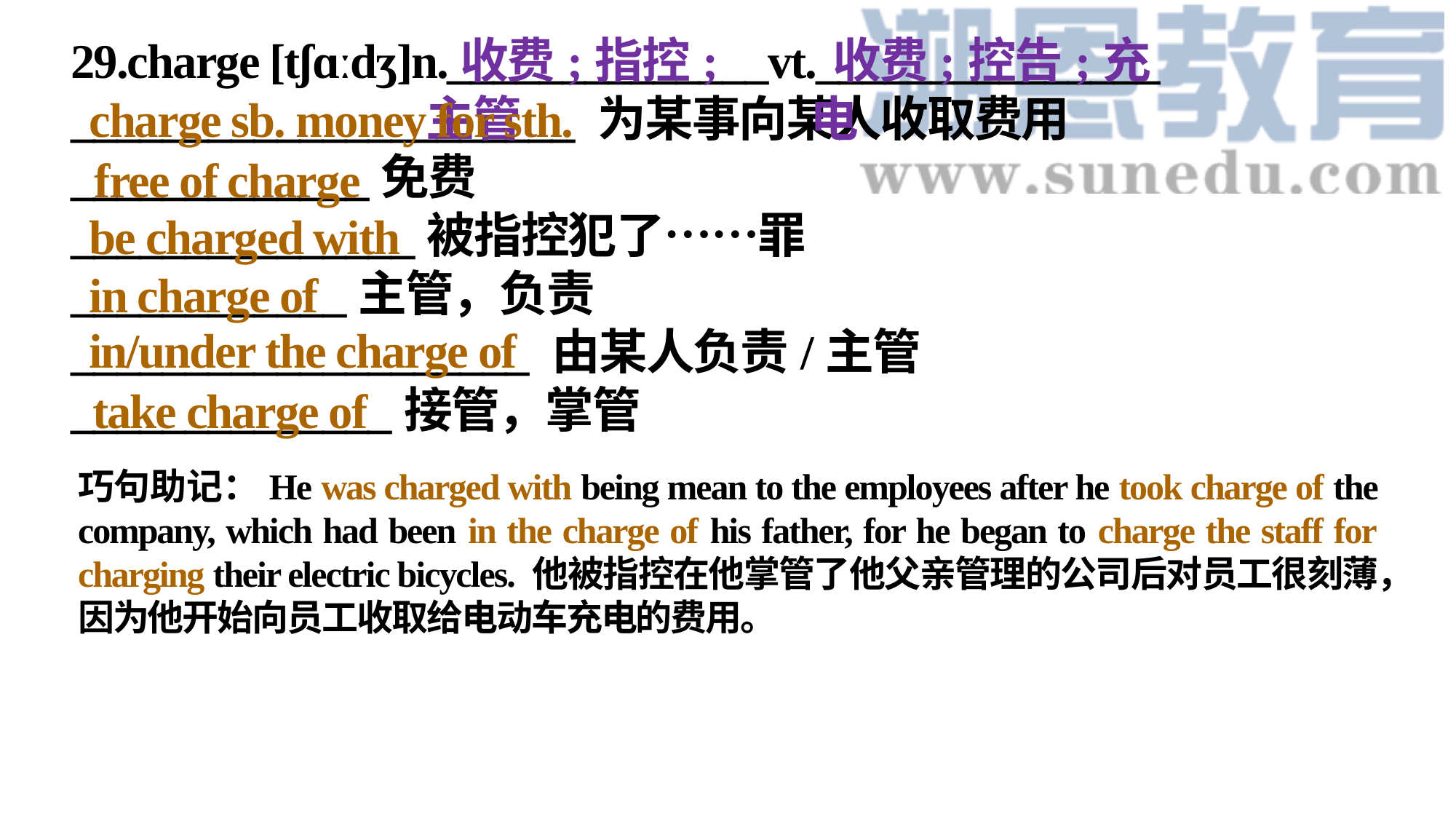

29.charge [tʃɑːdʒ]n.______________vt._______________
______________________ 为某事向某人收取费用
_____________免费
_______________被指控犯了……罪
____________主管，负责
____________________ 由某人负责/主管
______________接管，掌管

  收费;指控;主管
 收费;控告;充电
 charge sb. money for sth.
 free of charge
 be charged with
 in charge of
 in/under the charge of
take charge of
巧句助记：He was charged with being mean to the employees after he took charge of the company, which had been in the charge of his father, for he began to charge the staff for charging their electric bicycles. 他被指控在他掌管了他父亲管理的公司后对员工很刻薄，因为他开始向员工收取给电动车充电的费用。